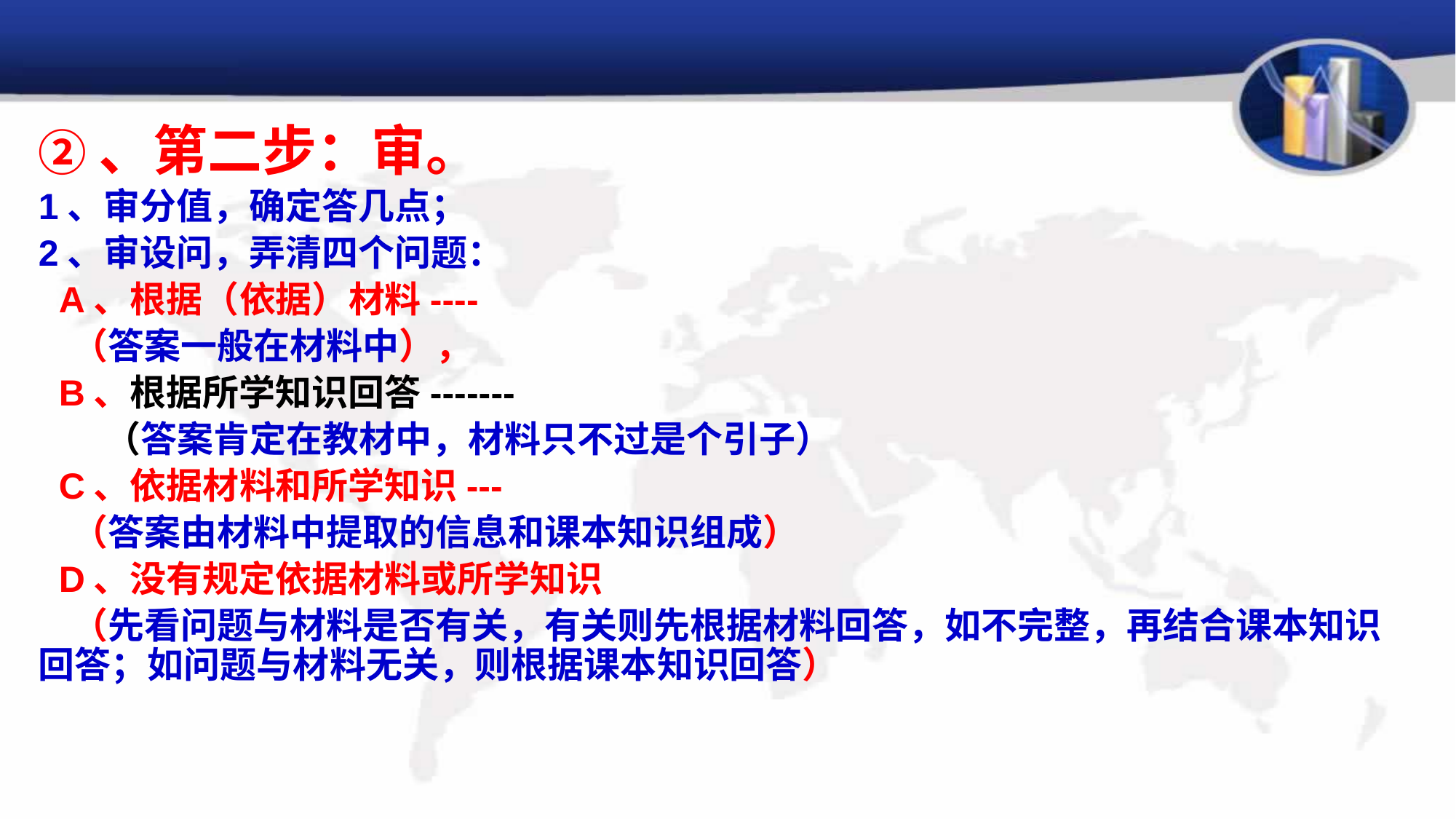

②、第二步：审。
1、审分值，确定答几点；
2、审设问，弄清四个问题：
  A、根据（依据）材料----
   （答案一般在材料中），
  B、根据所学知识回答-------
       （答案肯定在教材中，材料只不过是个引子）
  C、依据材料和所学知识---
   （答案由材料中提取的信息和课本知识组成）
  D、没有规定依据材料或所学知识
   （先看问题与材料是否有关，有关则先根据材料回答，如不完整，再结合课本知识回答；如问题与材料无关，则根据课本知识回答）